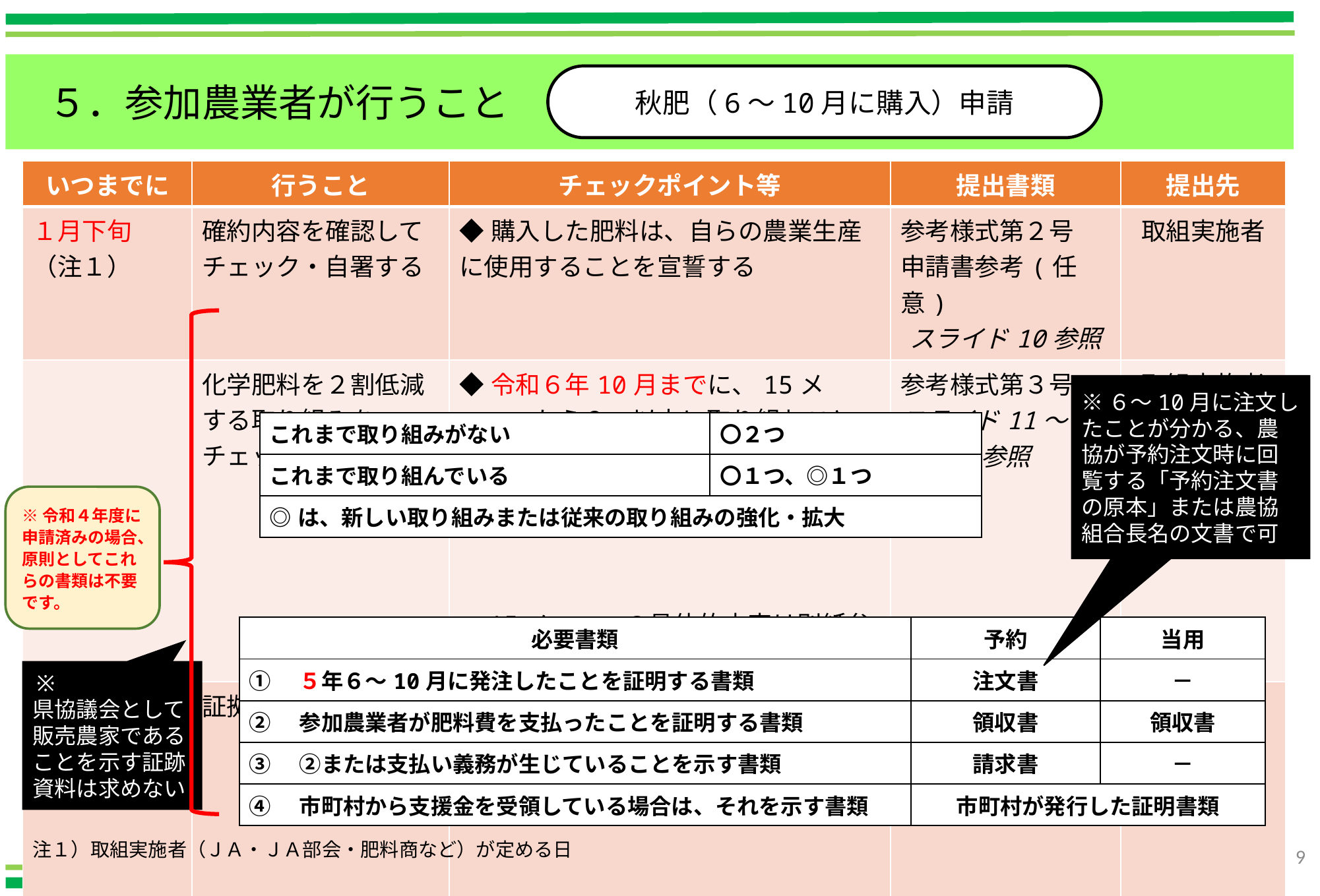

５．参加農業者が行うこと
秋肥（6～10月に購入）申請
| いつまでに | 行うこと | チェックポイント等 | 提出書類 | 提出先 |
| --- | --- | --- | --- | --- |
| １月下旬 （注１） | 確約内容を確認してチェック・自署する | ◆購入した肥料は、自らの農業生産に使用することを宣誓する | 参考様式第２号 申請書参考(任意) スライド10参照 | 取組実施者 |
|  | 化学肥料を２割低減する取り組みをチェックする | ◆令和６年10月までに、15メニューから２つ以上に取り組むこと ◆15メニューの具体的内容は別紙参照 | 参考様式第３号 スライド11～18参照 | 取組実施者 |
|  | 証拠資料を提出 |  |  | 取組実施者 |

※６～10月に注文したことが分かる、農協が予約注文時に回覧する「予約注文書の原本」または農協組合長名の文書で可
| これまで取り組みがない | 〇２つ |
| --- | --- |
| これまで取り組んでいる | 〇１つ、◎１つ |
| ◎は、新しい取り組みまたは従来の取り組みの強化・拡大 |  |
※令和４年度に申請済みの場合、原則としてこれらの書類は不要です。
| 必要書類 | 予約 | 当用 |
| --- | --- | --- |
| ①　５年６～10月に発注したことを証明する書類 | 注文書 | － |
| ②　参加農業者が肥料費を支払ったことを証明する書類 | 領収書 | 領収書 |
| ③　②または支払い義務が生じていることを示す書類 | 請求書 | － |
| ④　市町村から支援金を受領している場合は、それを示す書類 | 市町村が発行した証明書類 |  |
※
県協議会として販売農家であることを示す証跡資料は求めない
注１）取組実施者（ＪＡ・ＪＡ部会・肥料商など）が定める日
9